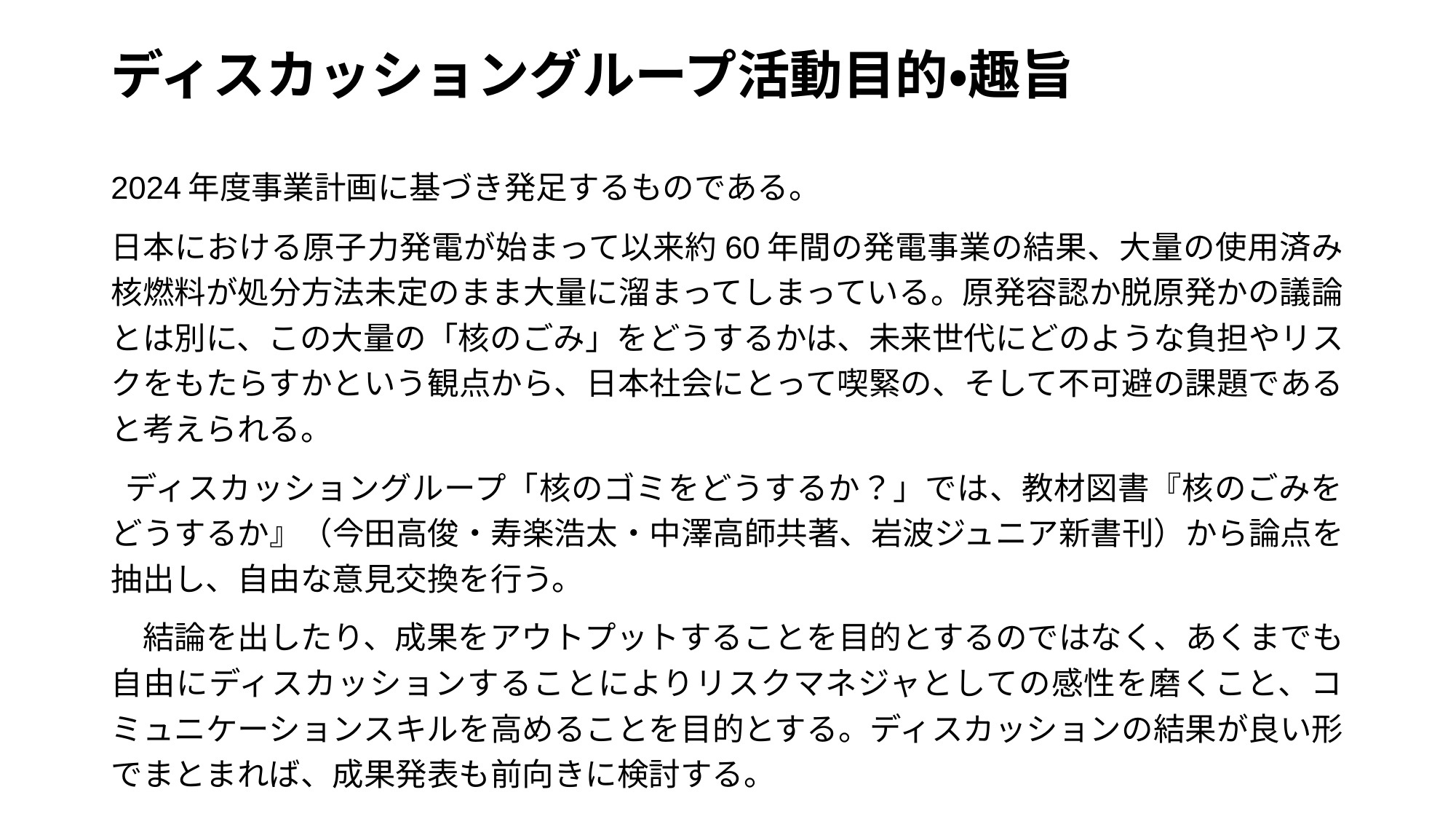

# ディスカッショングループ活動目的・趣旨
2024年度事業計画に基づき発足するものである。
日本における原子力発電が始まって以来約60年間の発電事業の結果、大量の使用済み核燃料が処分方法未定のまま大量に溜まってしまっている。原発容認か脱原発かの議論とは別に、この大量の「核のごみ」をどうするかは、未来世代にどのような負担やリスクをもたらすかという観点から、日本社会にとって喫緊の、そして不可避の課題であると考えられる。
 ディスカッショングループ「核のゴミをどうするか？」では、教材図書『核のごみをどうするか』（今田高俊・寿楽浩太・中澤高師共著、岩波ジュニア新書刊）から論点を抽出し、自由な意見交換を行う。
　結論を出したり、成果をアウトプットすることを目的とするのではなく、あくまでも自由にディスカッションすることによりリスクマネジャとしての感性を磨くこと、コミュニケーションスキルを高めることを目的とする。ディスカッションの結果が良い形でまとまれば、成果発表も前向きに検討する。